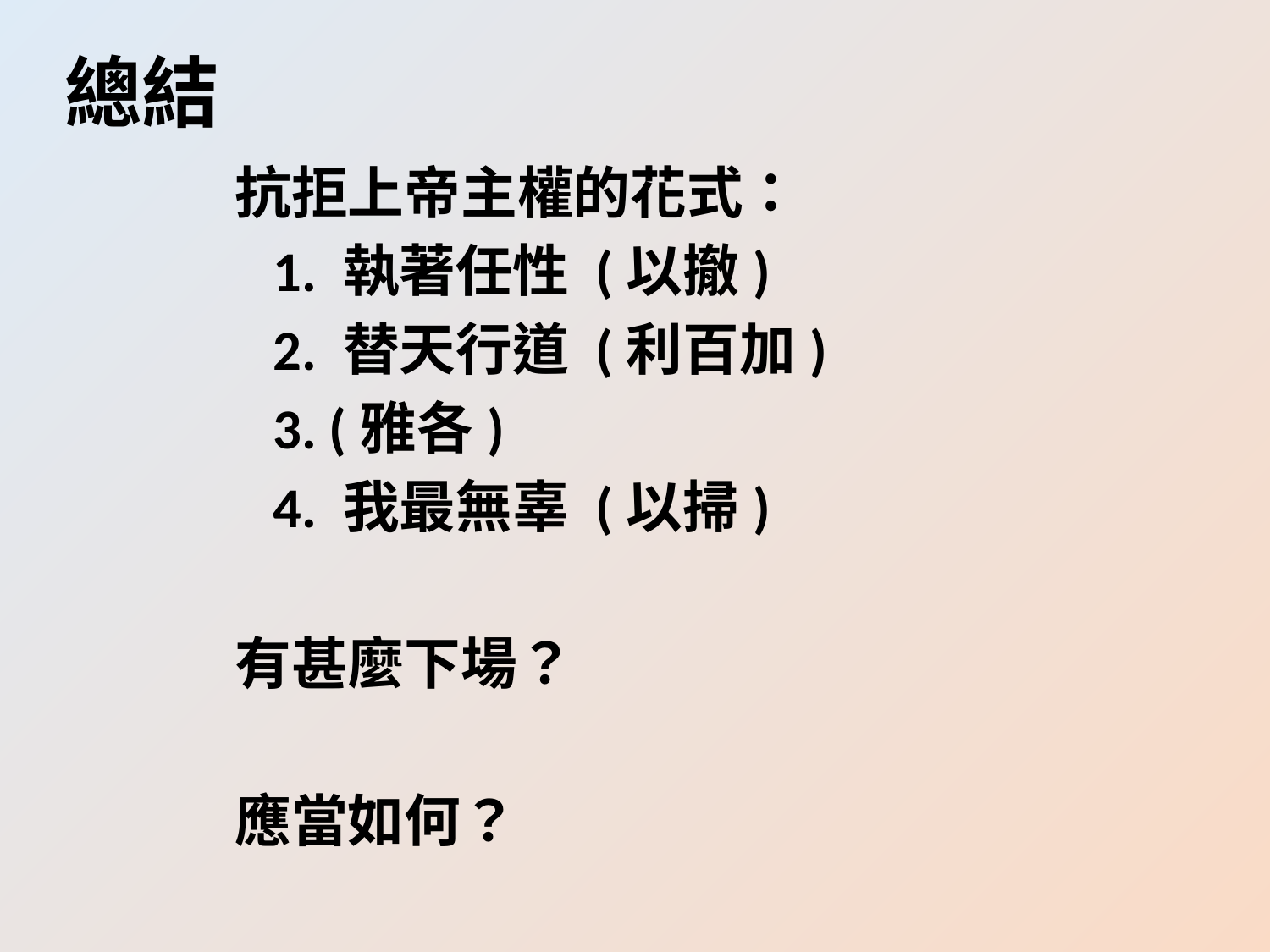

# 總結
抗拒上帝主權的花式：
   1. 執著任性 (以撤)
   2. 替天行道 (利百加)
   3. (雅各)
   4. 我最無辜 (以掃)

有甚麼下場？

應當如何？